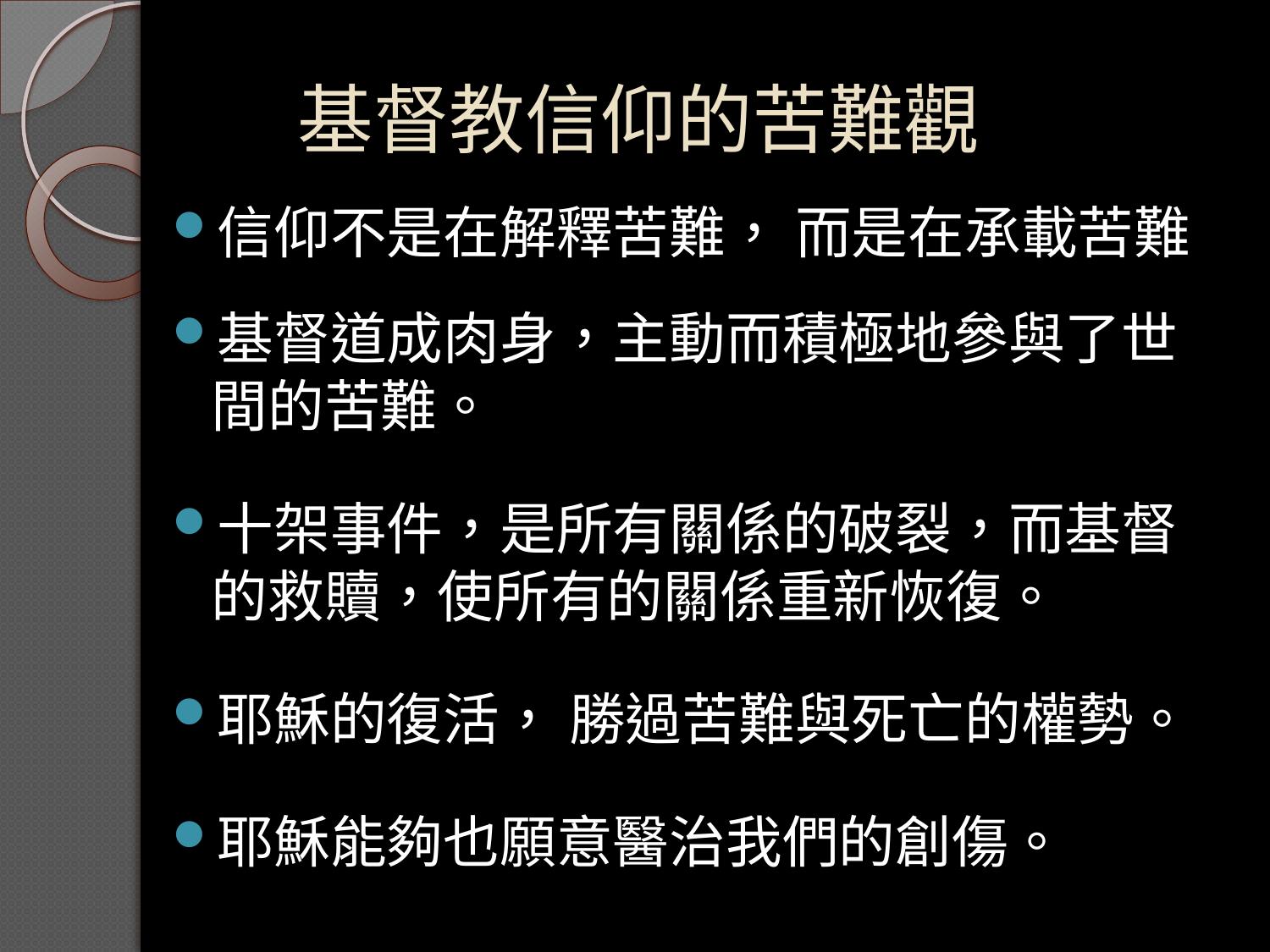

# 基督教信仰的苦難觀
信仰不是在解釋苦難， 而是在承載苦難

基督道成肉身，主動而積極地參與了世間的苦難。

十架事件，是所有關係的破裂，而基督的救贖，使所有的關係重新恢復。

耶穌的復活， 勝過苦難與死亡的權勢。

耶穌能夠也願意醫治我們的創傷。